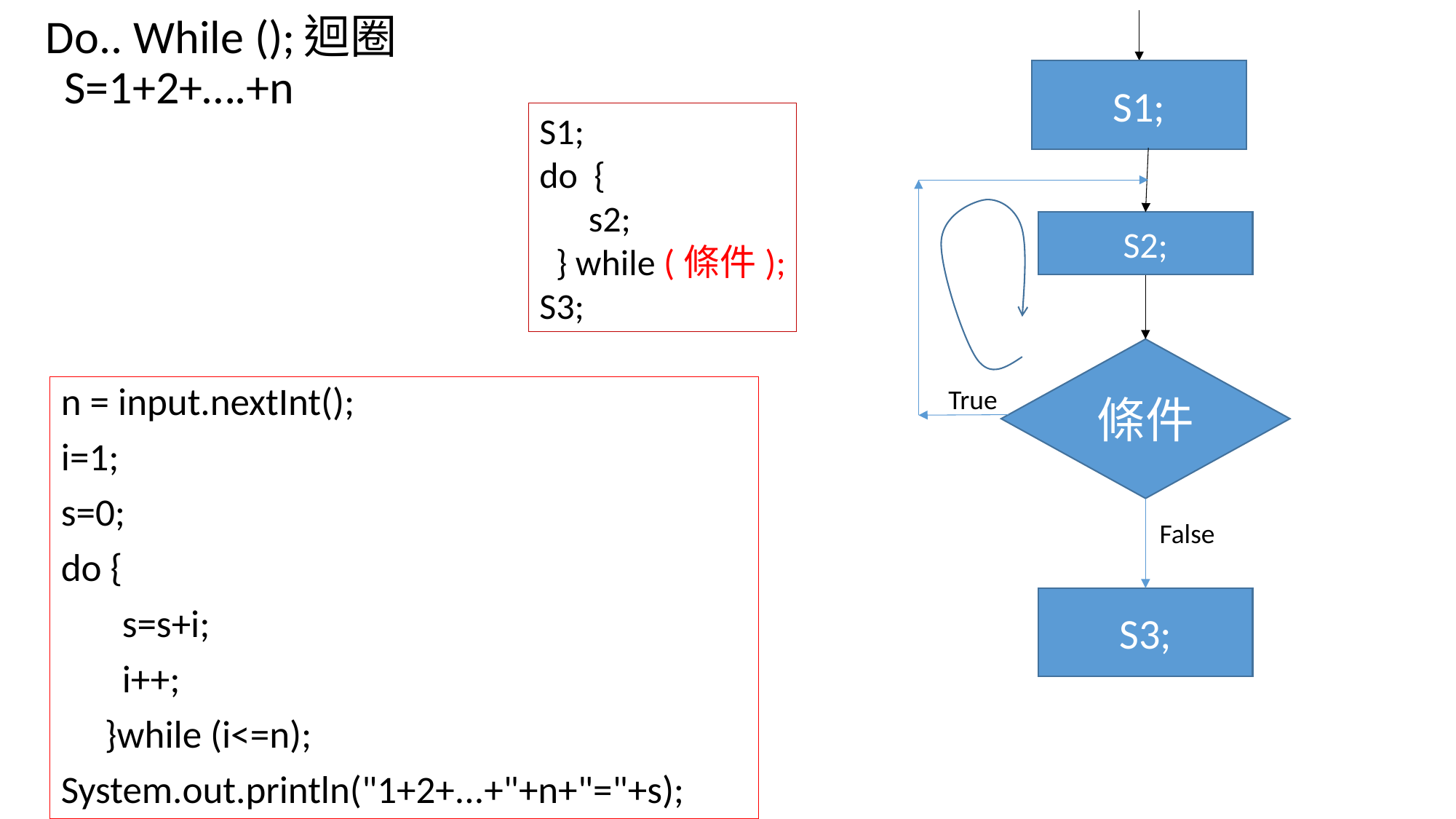

# Do.. While ();迴圈 S=1+2+….+n
S1;
S1;
do  {
      s2;
  } while (條件);
S3;

S2;
條件
n = input.nextInt();
i=1;
s=0;
do {
       s=s+i;
       i++;
     }while (i<=n);
System.out.println("1+2+...+"+n+"="+s);
True

False

S3;